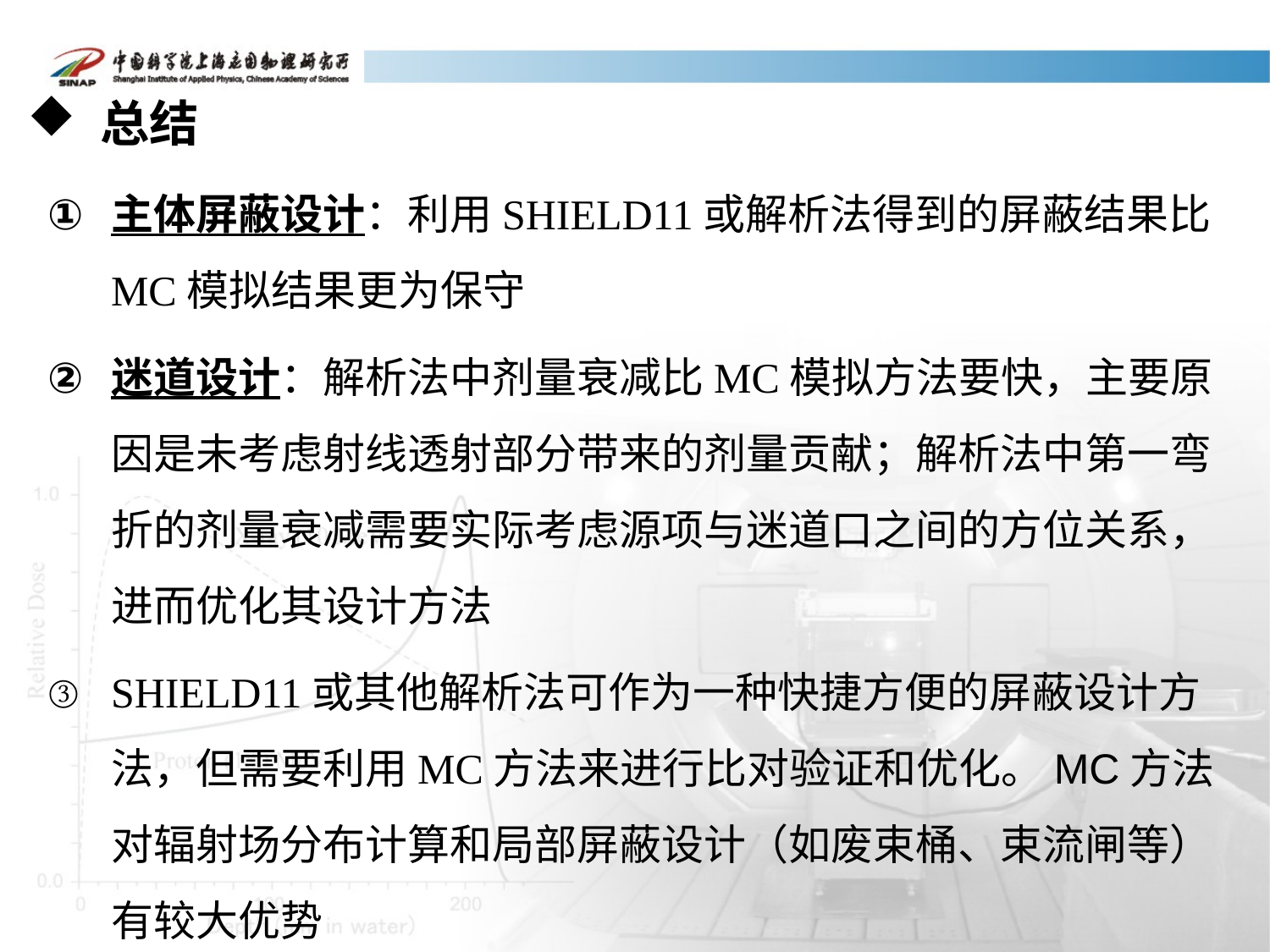

# 总结
主体屏蔽设计：利用SHIELD11或解析法得到的屏蔽结果比MC模拟结果更为保守
迷道设计：解析法中剂量衰减比MC模拟方法要快，主要原因是未考虑射线透射部分带来的剂量贡献；解析法中第一弯折的剂量衰减需要实际考虑源项与迷道口之间的方位关系，进而优化其设计方法
SHIELD11或其他解析法可作为一种快捷方便的屏蔽设计方法，但需要利用MC方法来进行比对验证和优化。MC方法对辐射场分布计算和局部屏蔽设计（如废束桶、束流闸等）有较大优势